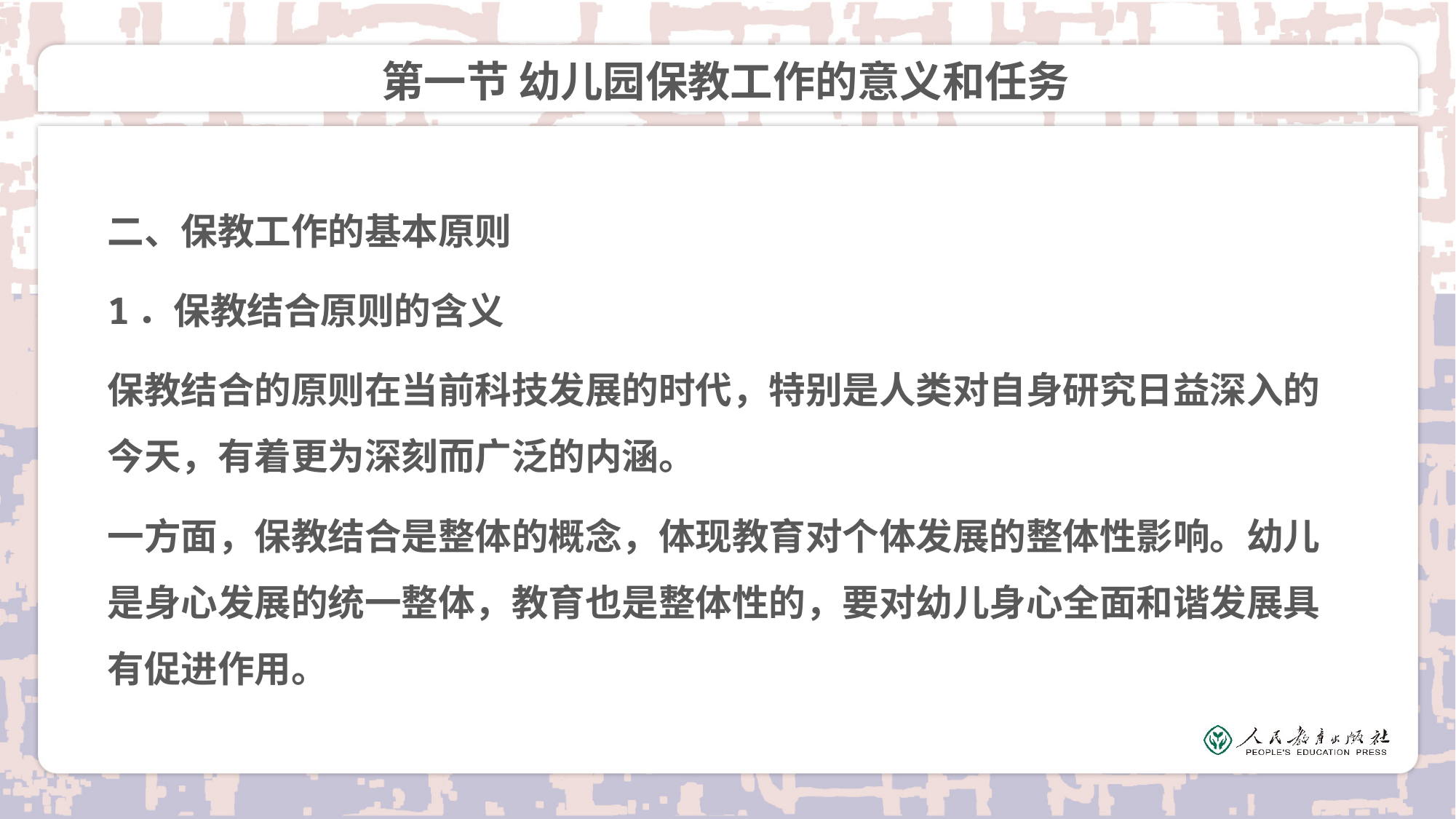

# 第一节 幼儿园保教工作的意义和任务
二、保教工作的基本原则
1．保教结合原则的含义
保教结合的原则在当前科技发展的时代，特别是人类对自身研究日益深入的今天，有着更为深刻而广泛的内涵。
一方面，保教结合是整体的概念，体现教育对个体发展的整体性影响。幼儿是身心发展的统一整体，教育也是整体性的，要对幼儿身心全面和谐发展具有促进作用。